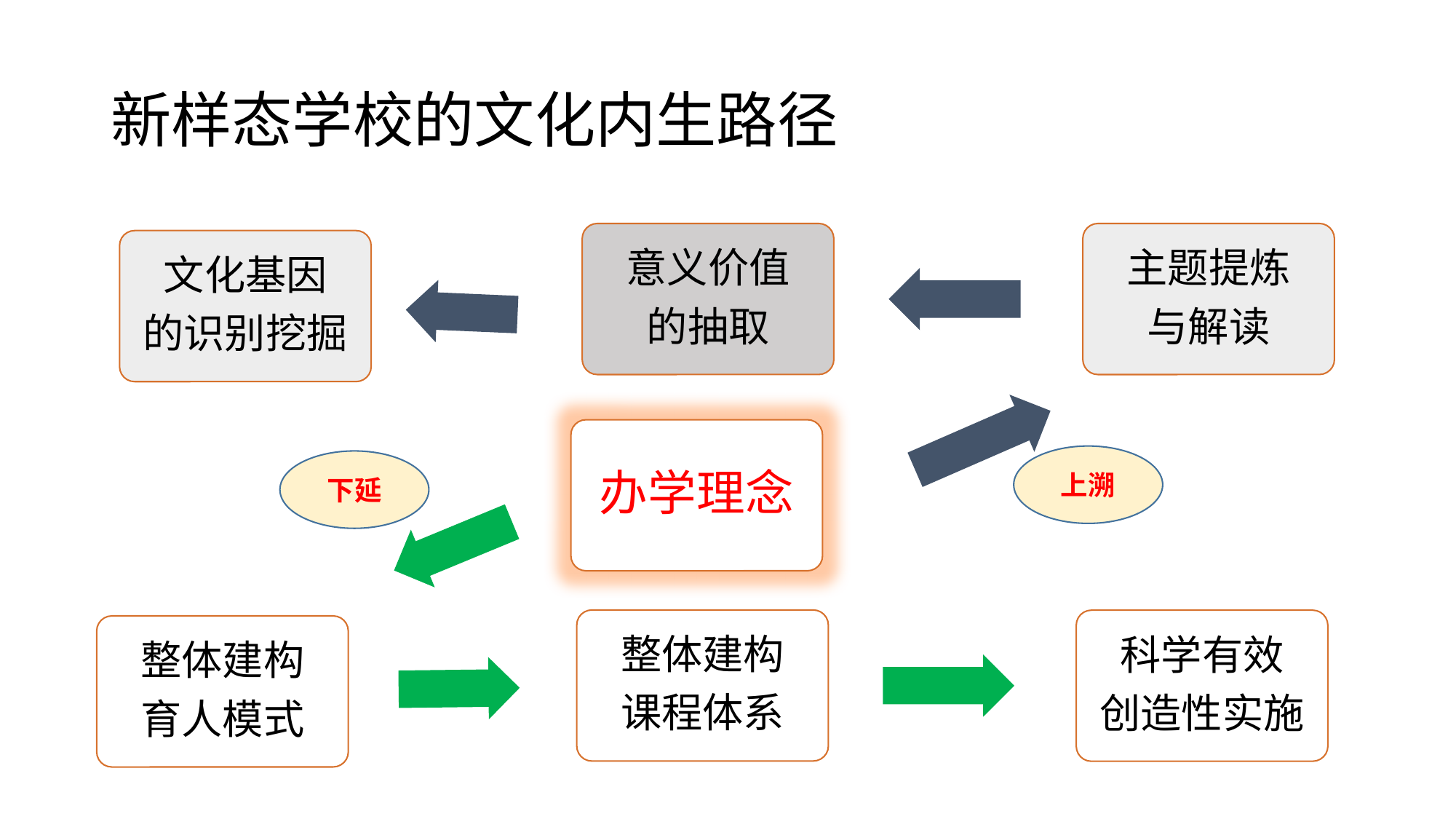

# 新样态学校的文化内生路径
文化基因
的识别挖掘

意义价值
的抽取

主题提炼
与解读

办学理念

整体建构
育人模式

整体建构
课程体系

科学有效
创造性实施
上溯
下延